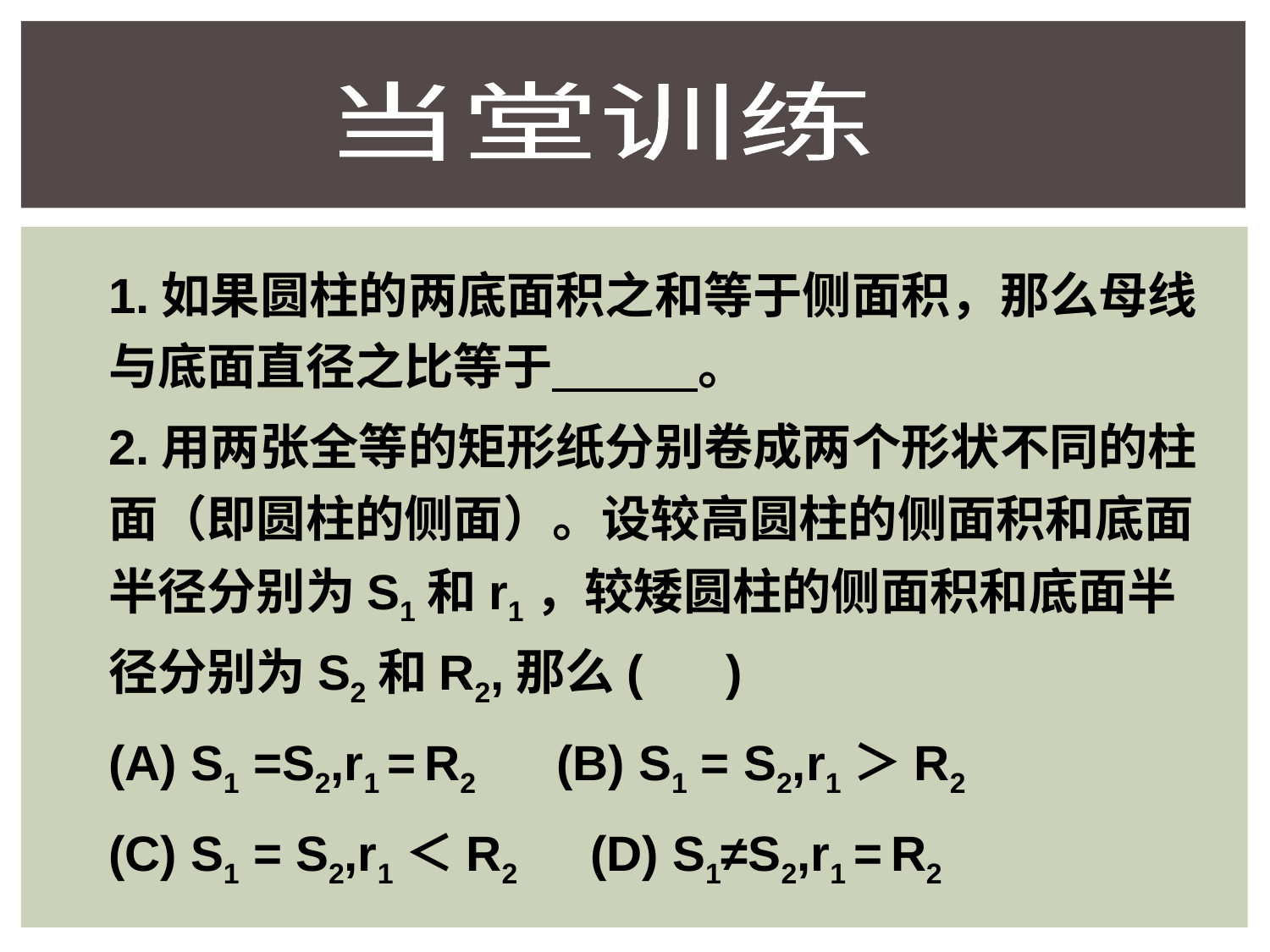

当堂训练
1.如果圆柱的两底面积之和等于侧面积，那么母线与底面直径之比等于             。
2.用两张全等的矩形纸分别卷成两个形状不同的柱面（即圆柱的侧面）。设较高圆柱的侧面积和底面半径分别为S1和r1，较矮圆柱的侧面积和底面半径分别为S2和R2,那么(      )
(A) S1 =S2,r1 = R2          (B) S1 = S2,r1＞R2
(C) S1 = S2,r1＜R2         (D) S1≠S2,r1 = R2